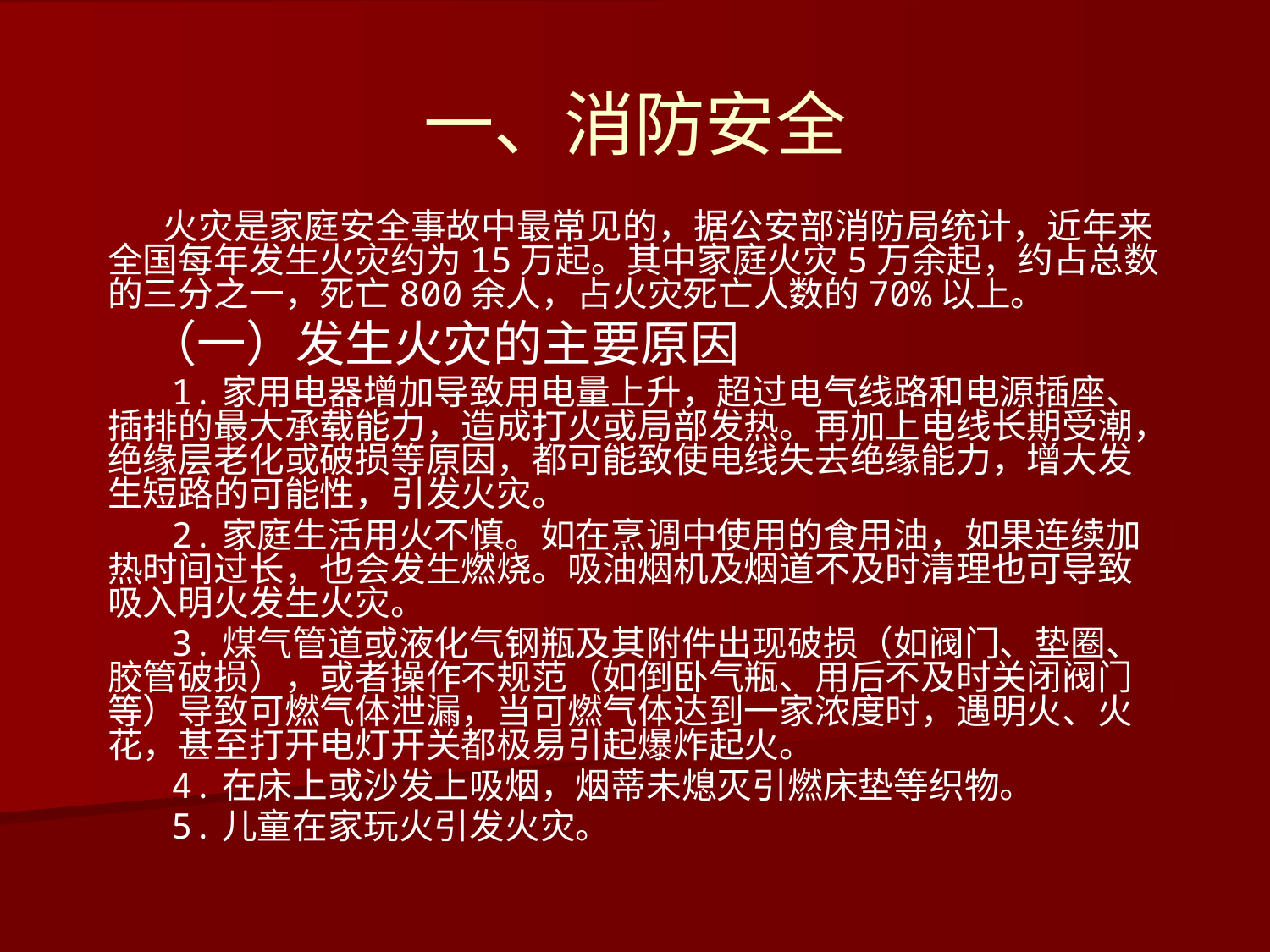

# 一、消防安全
      火灾是家庭安全事故中最常见的，据公安部消防局统计，近年来全国每年发生火灾约为15万起。其中家庭火灾5万余起，约占总数的三分之一，死亡800余人，占火灾死亡人数的70%以上。
    （一）发生火灾的主要原因
   1.家用电器增加导致用电量上升，超过电气线路和电源插座、插排的最大承载能力，造成打火或局部发热。再加上电线长期受潮，绝缘层老化或破损等原因，都可能致使电线失去绝缘能力，增大发生短路的可能性，引发火灾。
   2.家庭生活用火不慎。如在烹调中使用的食用油，如果连续加热时间过长，也会发生燃烧。吸油烟机及烟道不及时清理也可导致吸入明火发生火灾。
   3.煤气管道或液化气钢瓶及其附件出现破损（如阀门、垫圈、胶管破损），或者操作不规范（如倒卧气瓶、用后不及时关闭阀门等）导致可燃气体泄漏，当可燃气体达到一家浓度时，遇明火、火花，甚至打开电灯开关都极易引起爆炸起火。
   4.在床上或沙发上吸烟，烟蒂未熄灭引燃床垫等织物。
   5.儿童在家玩火引发火灾。
3